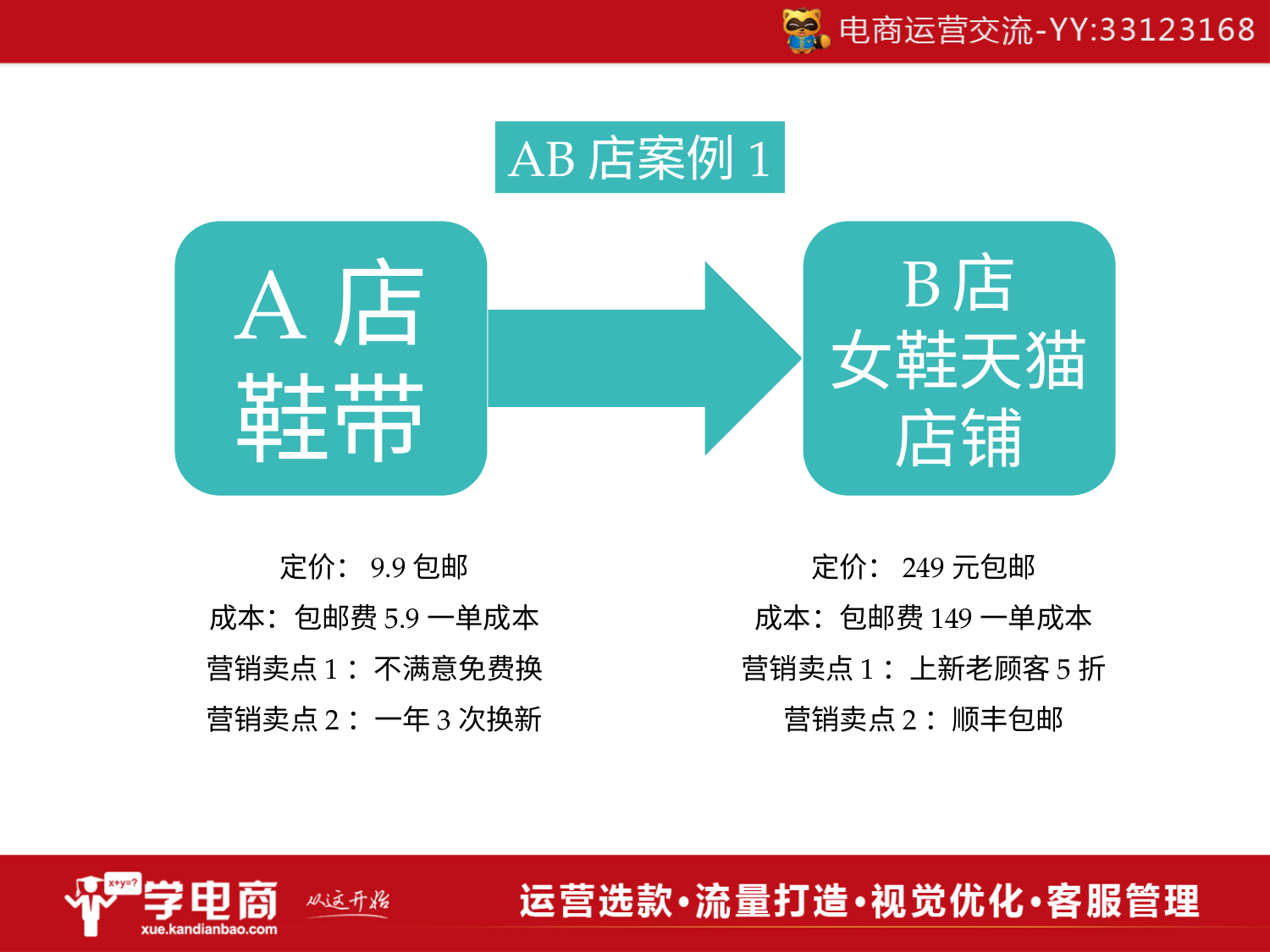

AB店案例1
A店
鞋带
B店
女鞋天猫店铺
定价：9.9包邮
成本：包邮费5.9一单成本
营销卖点1：不满意免费换
营销卖点2：一年3次换新

定价：249元包邮
成本：包邮费149一单成本
营销卖点1：上新老顾客5折
营销卖点2：顺丰包邮